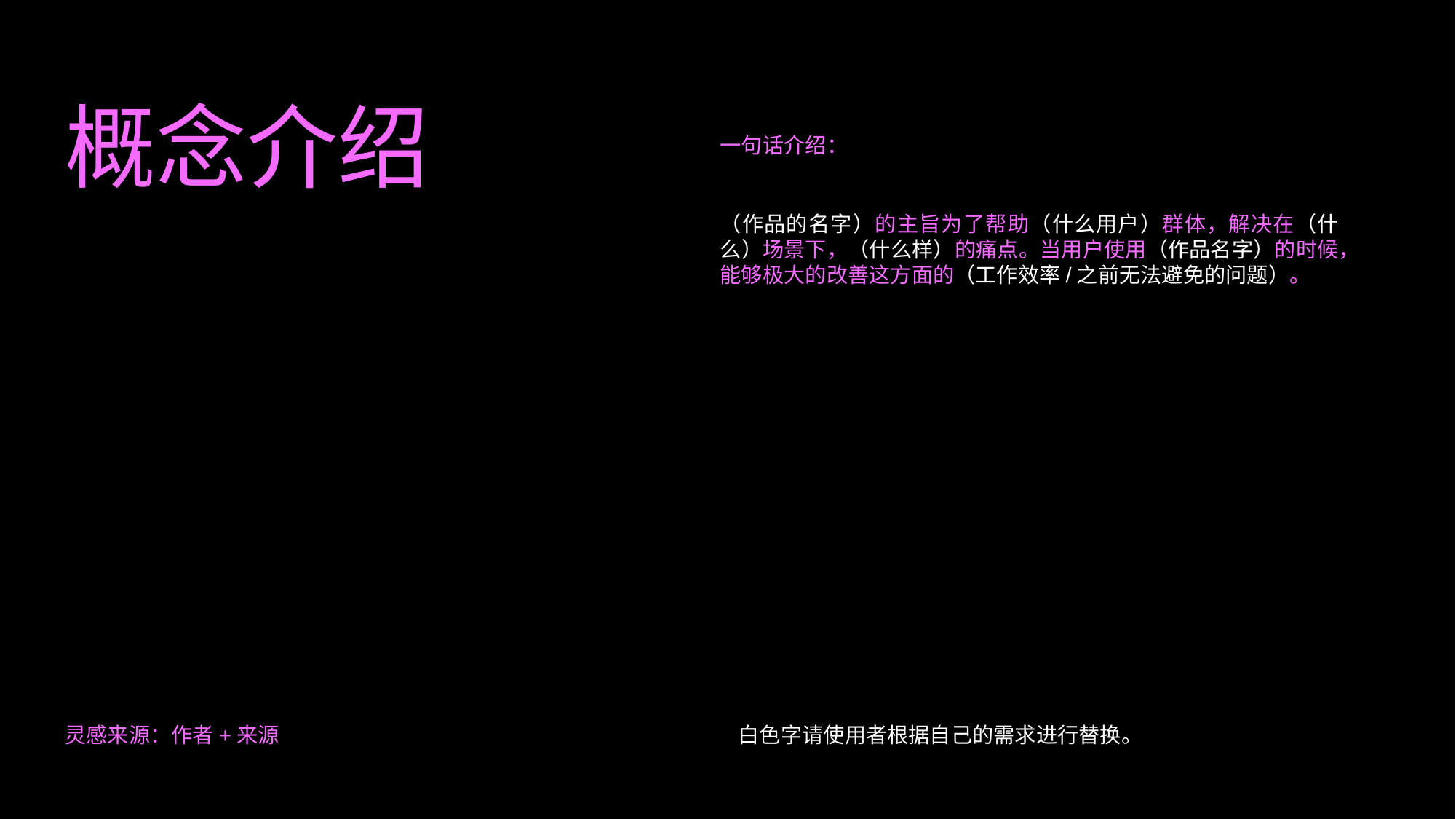

概念介绍
一句话介绍：
（作品的名字）的主旨为了帮助（什么用户）群体，解决在（什么）场景下，（什么样）的痛点。当用户使用（作品名字）的时候，能够极大的改善这方面的（工作效率/之前无法避免的问题）。
白色字请使用者根据自己的需求进行替换。
灵感来源：作者+来源